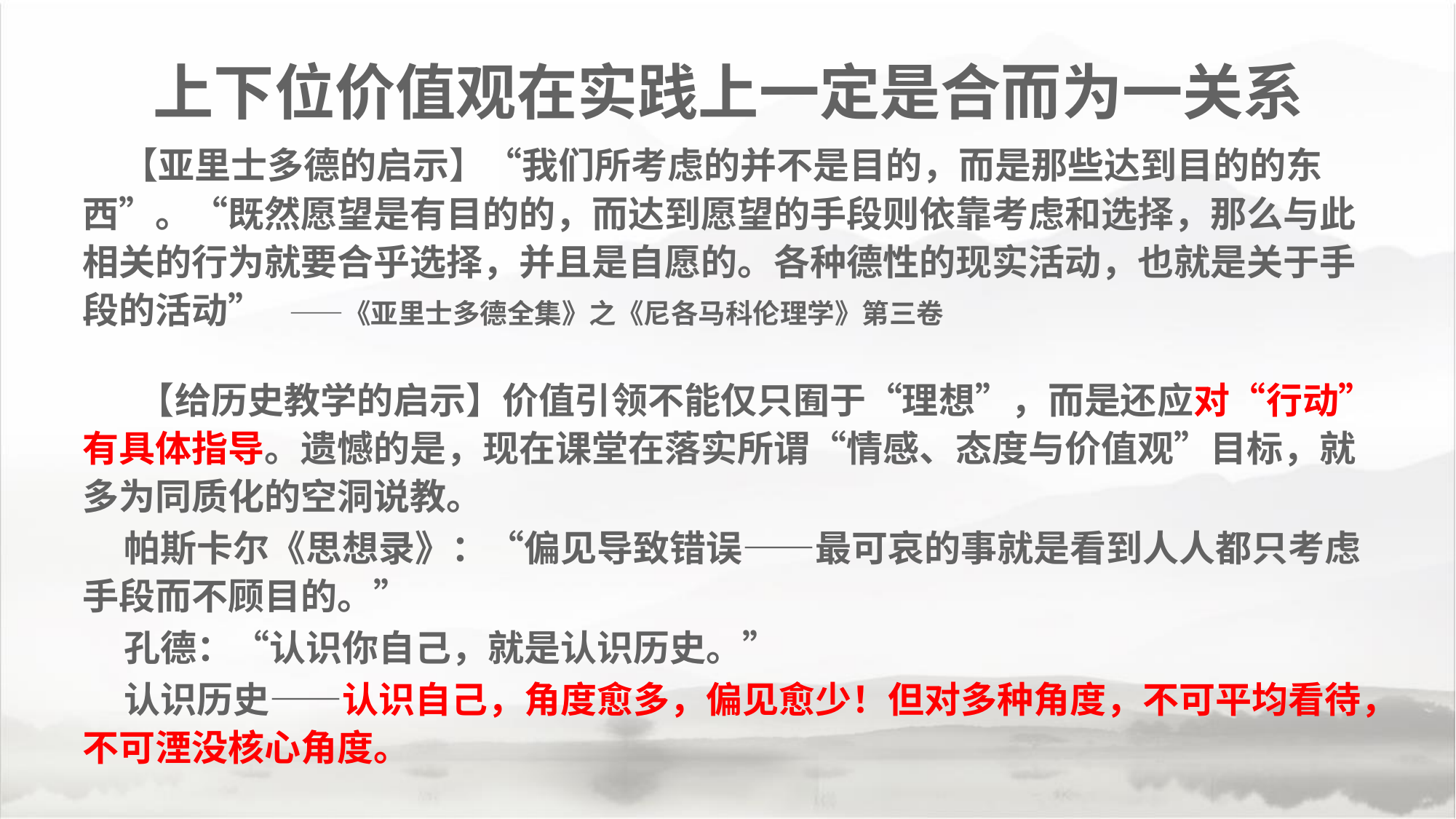

上下位价值观在实践上一定是合而为一关系
   【亚里士多德的启示】“我们所考虑的并不是目的，而是那些达到目的的东西”。“既然愿望是有目的的，而达到愿望的手段则依靠考虑和选择，那么与此相关的行为就要合乎选择，并且是自愿的。各种德性的现实活动，也就是关于手段的活动”   ——《亚里士多德全集》之《尼各马科伦理学》第三卷

       【给历史教学的启示】价值引领不能仅只囿于“理想”，而是还应对“行动”有具体指导。遗憾的是，现在课堂在落实所谓“情感、态度与价值观”目标，就多为同质化的空洞说教。
    帕斯卡尔《思想录》：“偏见导致错误——最可哀的事就是看到人人都只考虑手段而不顾目的。”
    孔德：“认识你自己，就是认识历史。”
    认识历史——认识自己，角度愈多，偏见愈少！但对多种角度，不可平均看待，不可湮没核心角度。